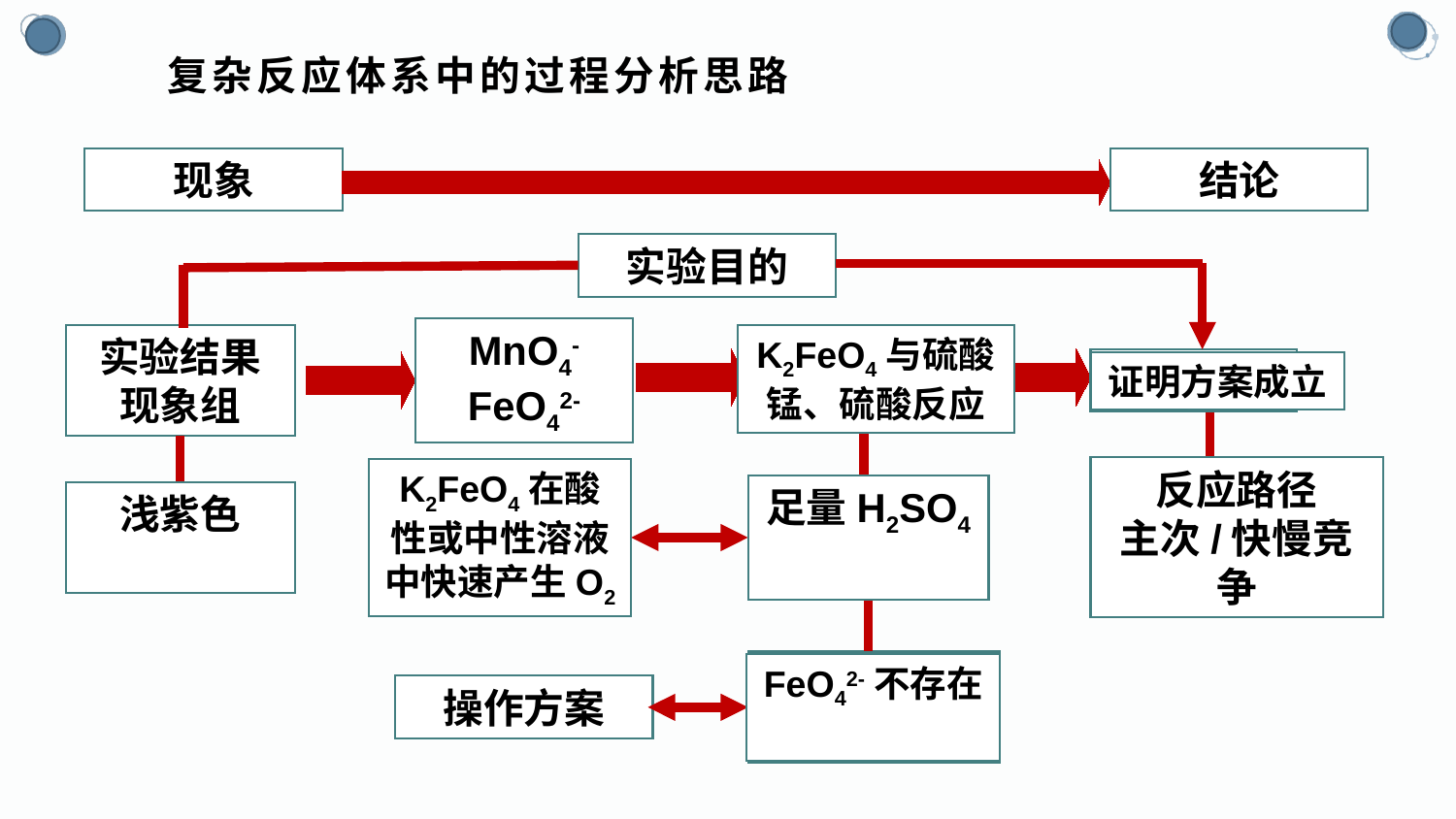

# 复杂反应体系中的过程分析思路
现象
结论
实验目的

MnO4-
FeO42-
实验结果现象组

K2FeO4与硫酸锰、硫酸反应
对应的变化
关键物质
确定过程
证明方案成立
K2FeO4在酸性或中性溶液中快速产生O2
反应路径
主次/快慢竞争
时间、特征现象
物质性质反应原理
系统分析
体系、环境
浅紫色

足量H2SO4

对比变量
排除干扰
FeO42-不存在

操作方案